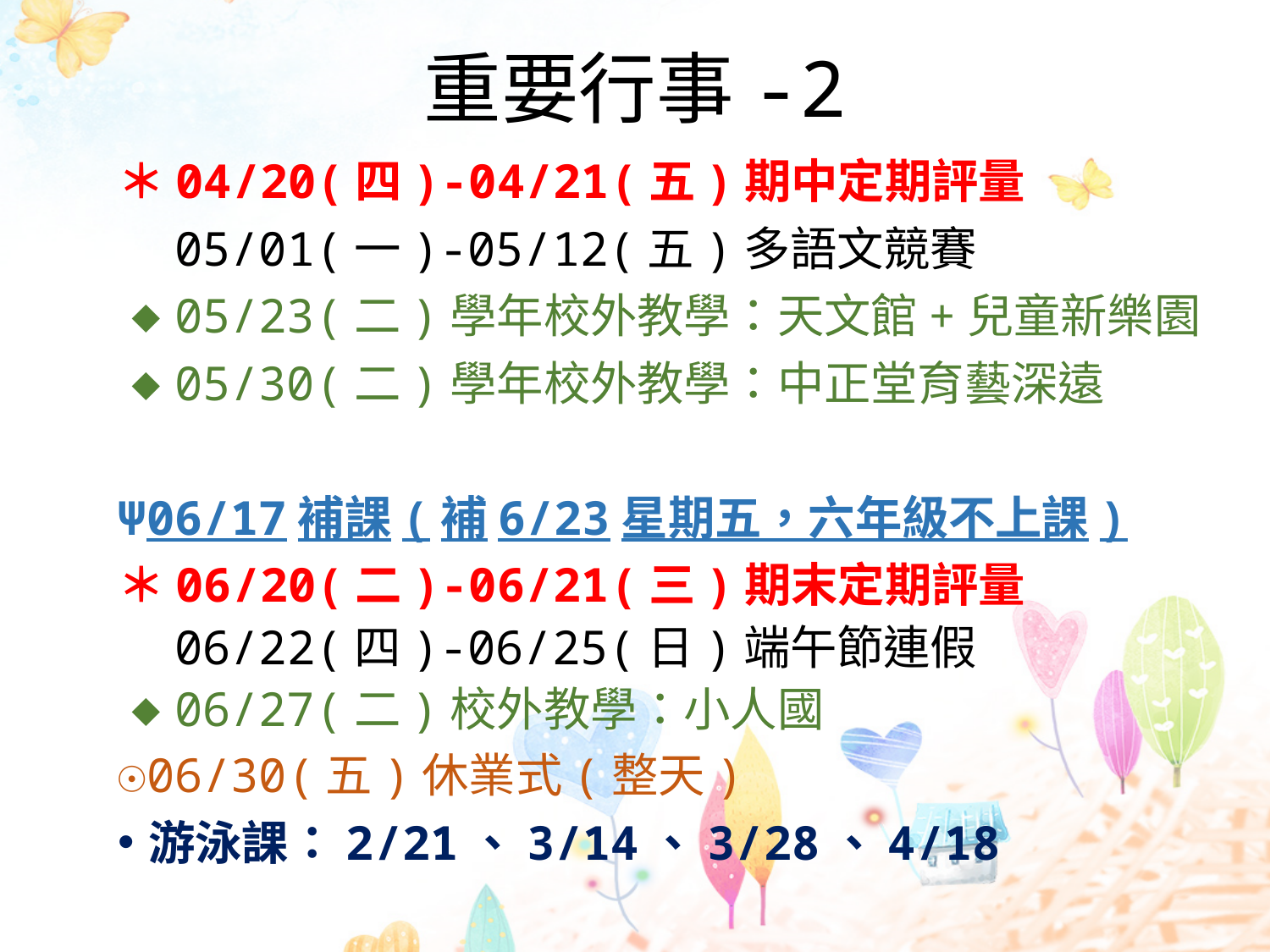

# 重要行事-2
＊04/20(四)-04/21(五)期中定期評量
  05/01(一)-05/12(五)多語文競賽
◆05/23(二)學年校外教學：天文館+兒童新樂園
◆05/30(二)學年校外教學：中正堂育藝深遠

Ψ06/17補課(補6/23星期五，六年級不上課)
＊06/20(二)-06/21(三)期末定期評量
  06/22(四)-06/25(日)端午節連假
◆06/27(二)校外教學：小人國
☉06/30(五)休業式(整天)
游泳課：2/21、3/14、3/28、4/18